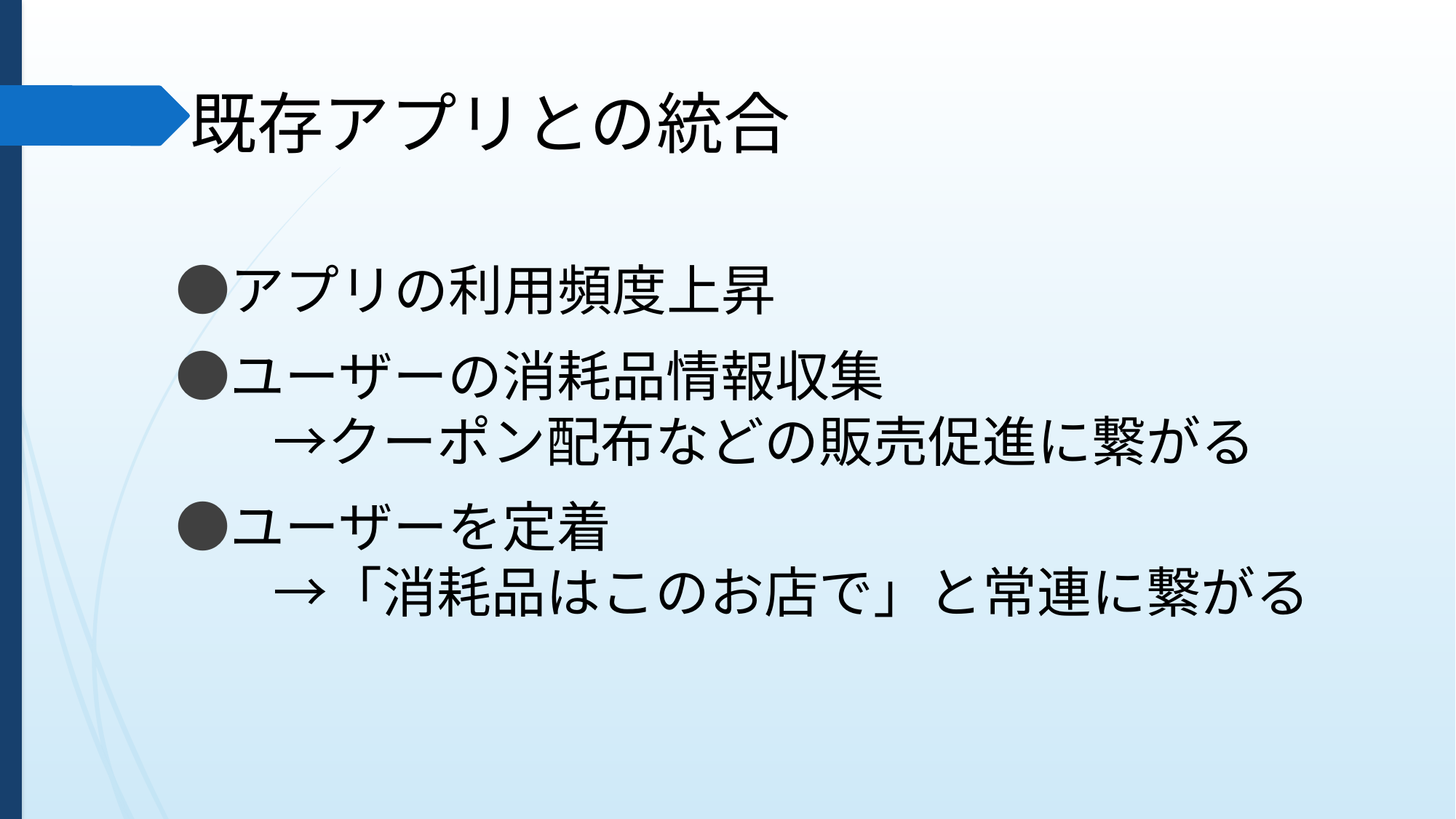

既存アプリとの統合

　 ●アプリの利用頻度上昇
　 ●ユーザーの消耗品情報収集
　　　→クーポン配布などの販売促進に繋がる
　 ●ユーザーを定着
　　　→「消耗品はこのお店で」と常連に繋がる